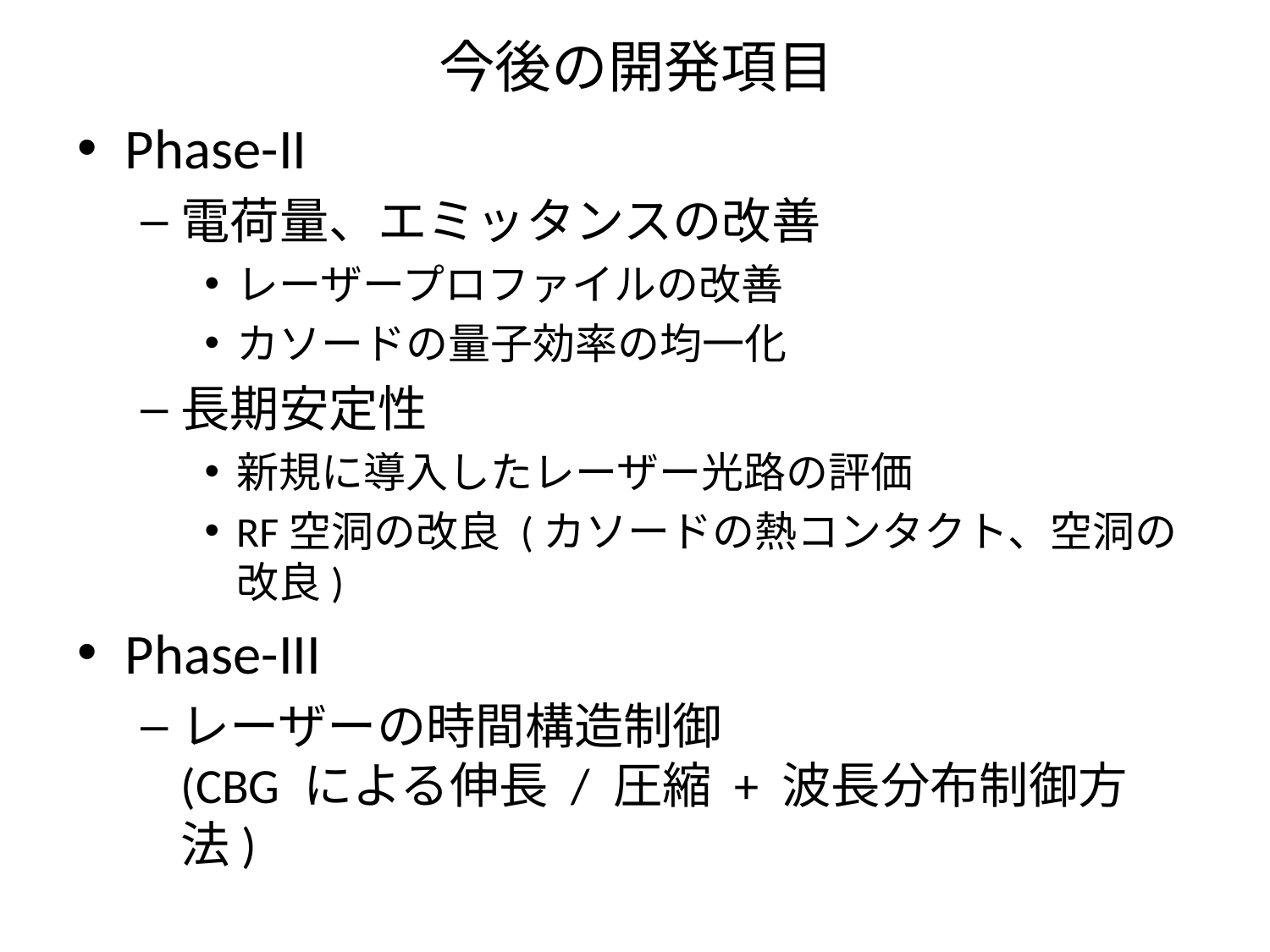

# 今後の開発項目
Phase-II
電荷量、エミッタンスの改善
レーザープロファイルの改善
カソードの量子効率の均一化
長期安定性
新規に導入したレーザー光路の評価
RF空洞の改良 (カソードの熱コンタクト、空洞の改良)
Phase-III
レーザーの時間構造制御
(CBG による伸長 / 圧縮 + 波長分布制御方法)